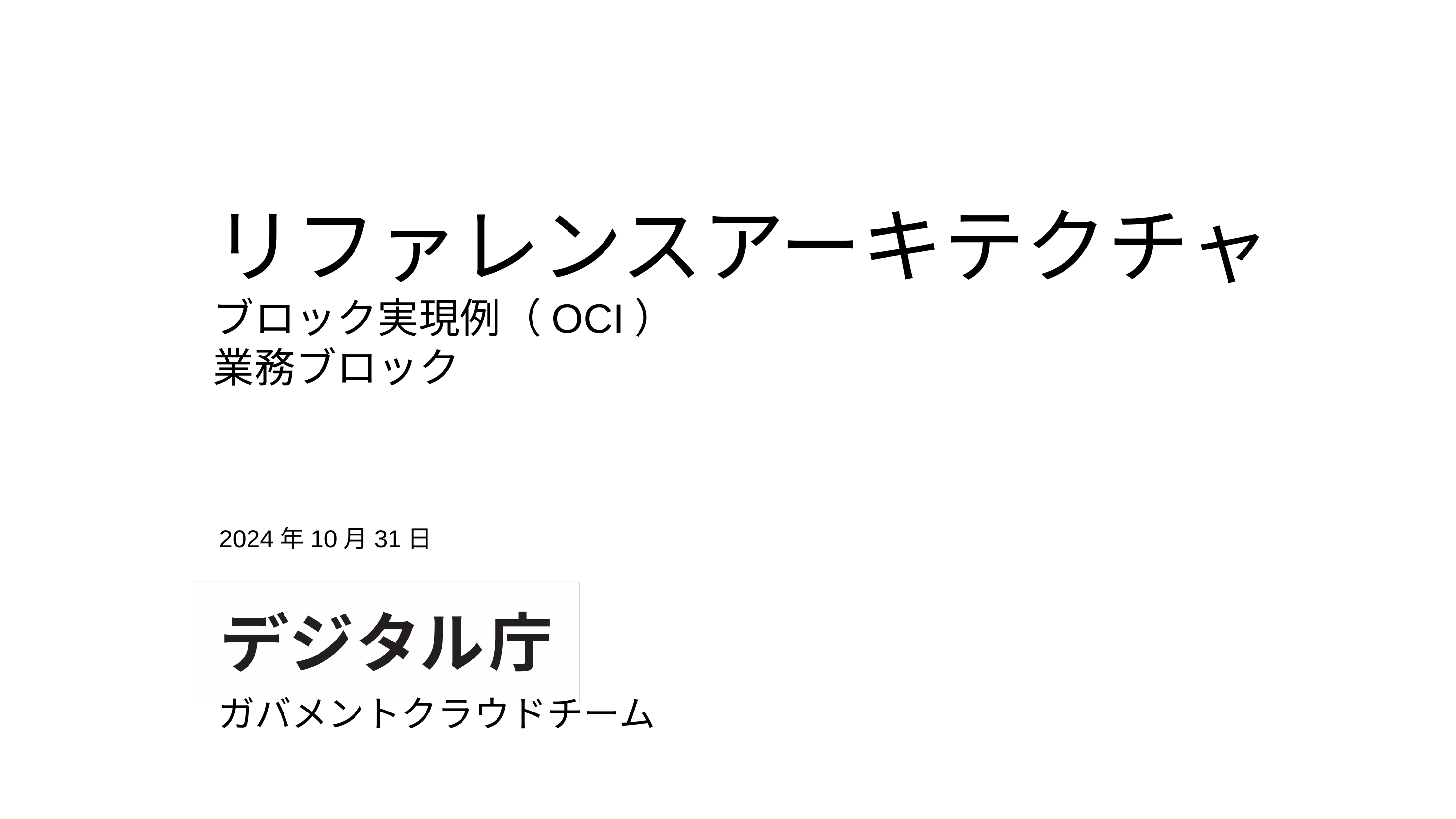

# リファレンスアーキテクチャ ブロック実現例（OCI） 業務ブロック
2024年10月31日
ガバメントクラウドチーム